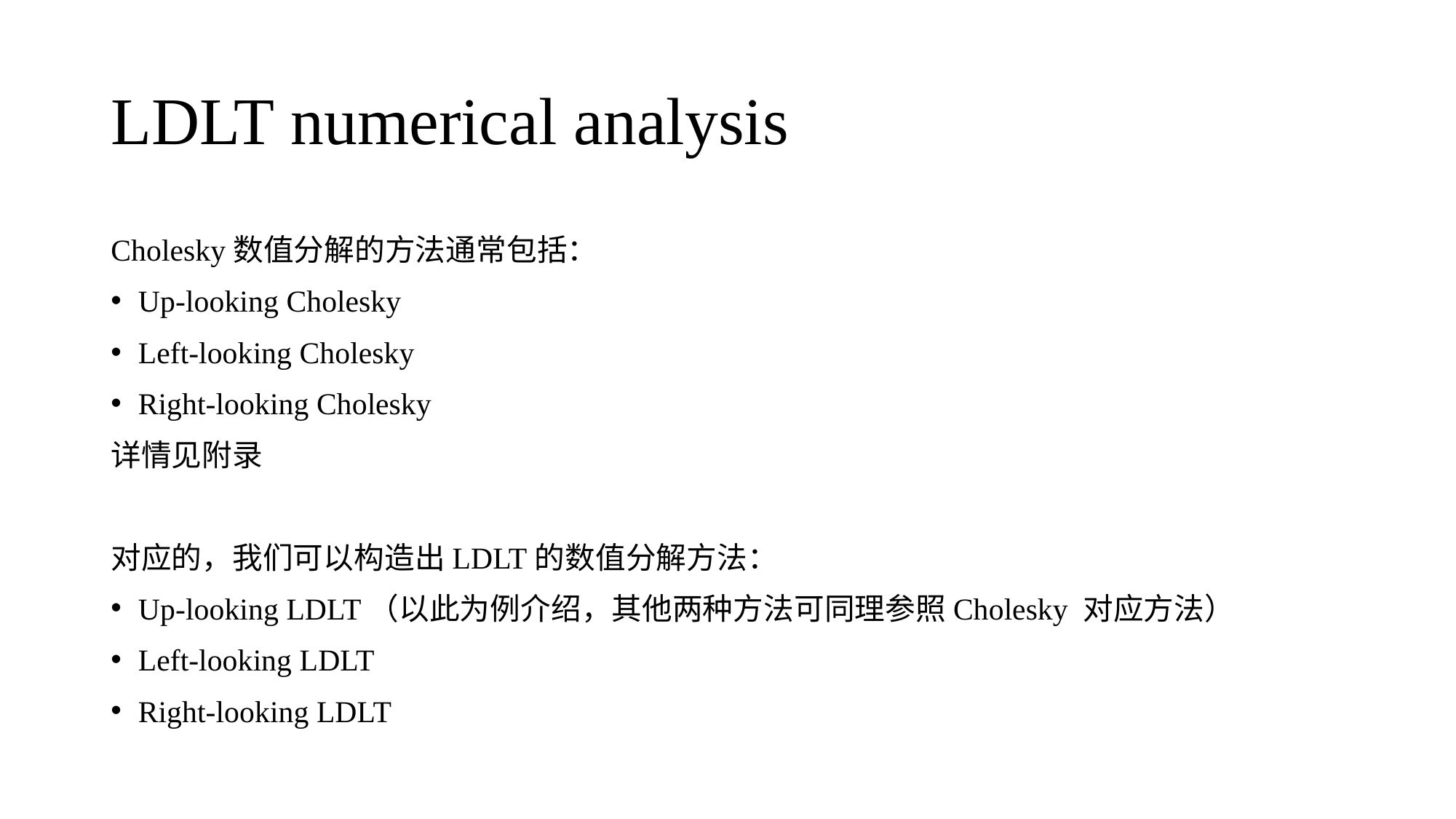

# LDLT numerical analysis
Cholesky数值分解的方法通常包括：
Up-looking Cholesky
Left-looking Cholesky
Right-looking Cholesky
详情见附录

对应的，我们可以构造出LDLT的数值分解方法：
Up-looking LDLT（以此为例介绍，其他两种方法可同理参照Cholesky 对应方法）
Left-looking LDLT
Right-looking LDLT